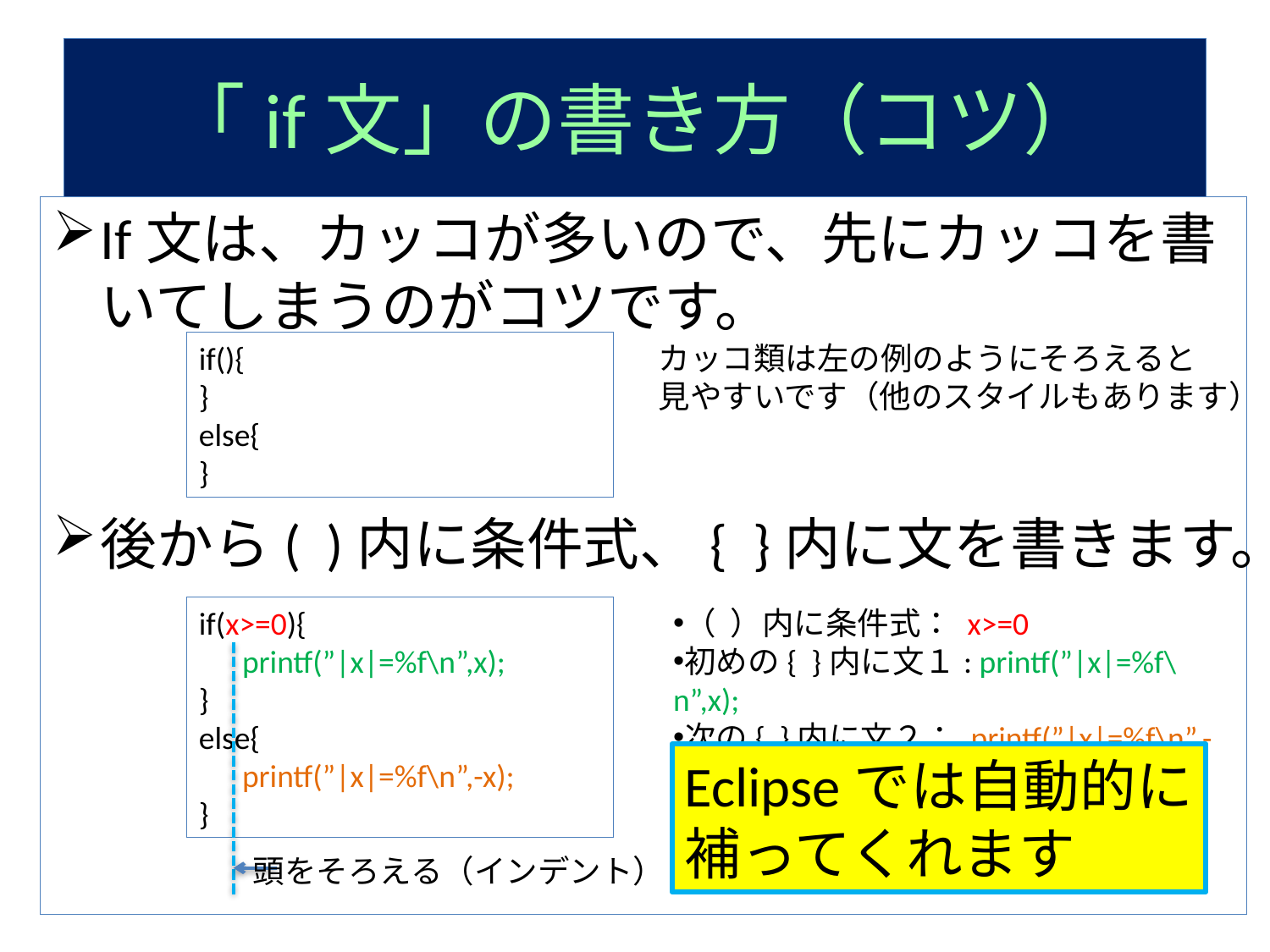

# 「if文」の書き方（コツ）
If文は、カッコが多いので、先にカッコを書いてしまうのがコツです。

後から(  )内に条件式、{  }内に文を書きます。

if(){
}
else{
}
カッコ類は左の例のようにそろえると
見やすいです（他のスタイルもあります）
if(x>=0){
      printf(”|x|=%f\n”,x);
}
else{
      printf(”|x|=%f\n”,-x);
}
（  ）内に条件式： x>=0
初めの{  }内に文１: printf(”|x|=%f\n”,x);
次の{  }内に文２： printf(”|x|=%f\n”,-x);
Eclipseでは自動的に
補ってくれます
頭をそろえる（インデント）